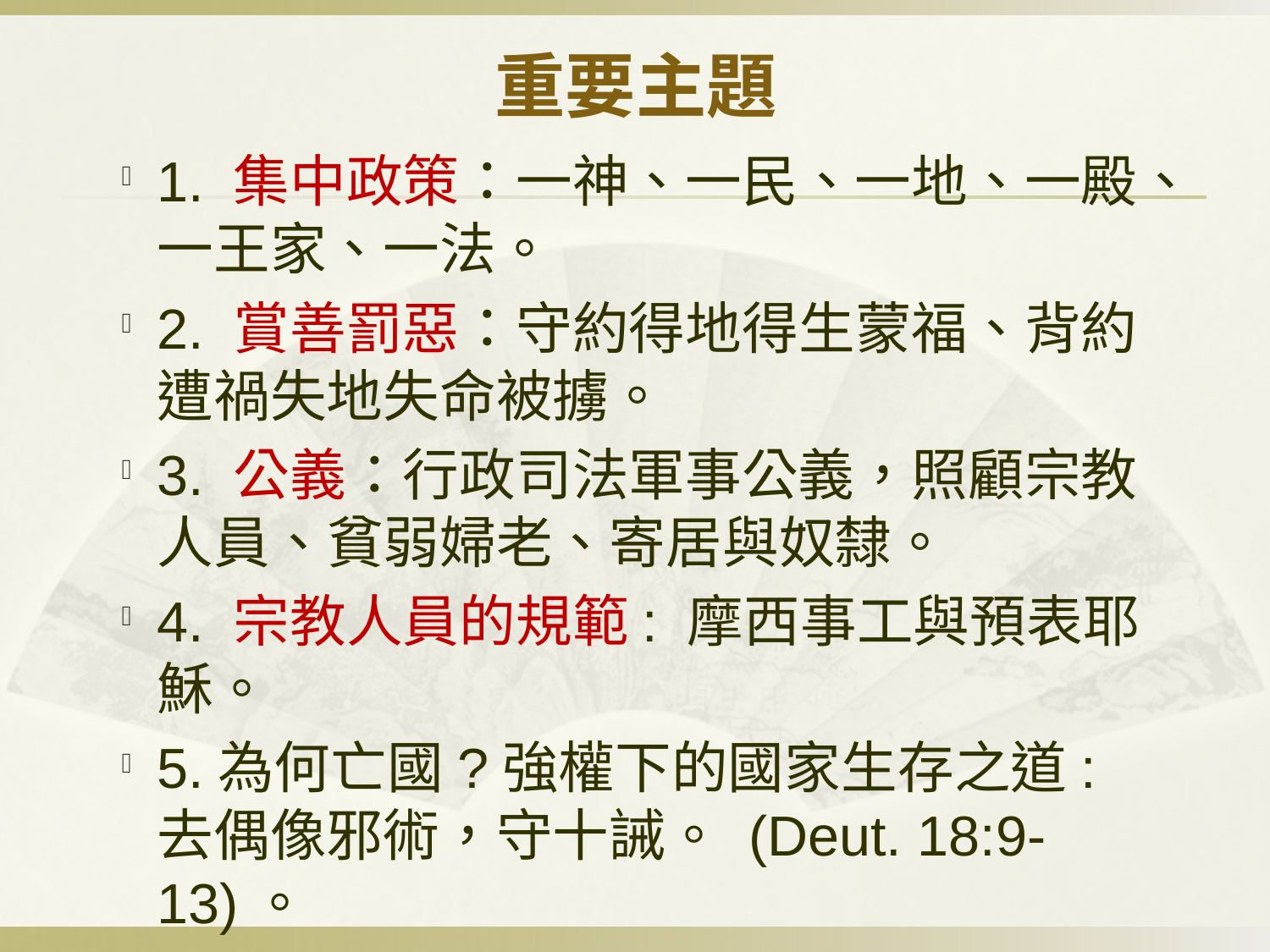

# 重要主題
1. 集中政策：一神、一民、一地、一殿、一王家、一法。
2. 賞善罰惡：守約得地得生蒙福、背約遭禍失地失命被擄。
3. 公義：行政司法軍事公義，照顧宗教人員、貧弱婦老、寄居與奴隸。
4. 宗教人員的規範: 摩西事工與預表耶穌。
5.為何亡國?強權下的國家生存之道: 去偶像邪術，守十誡。 (Deut. 18:9-13)。
6. 宣教: 救恩與歷史的結合。